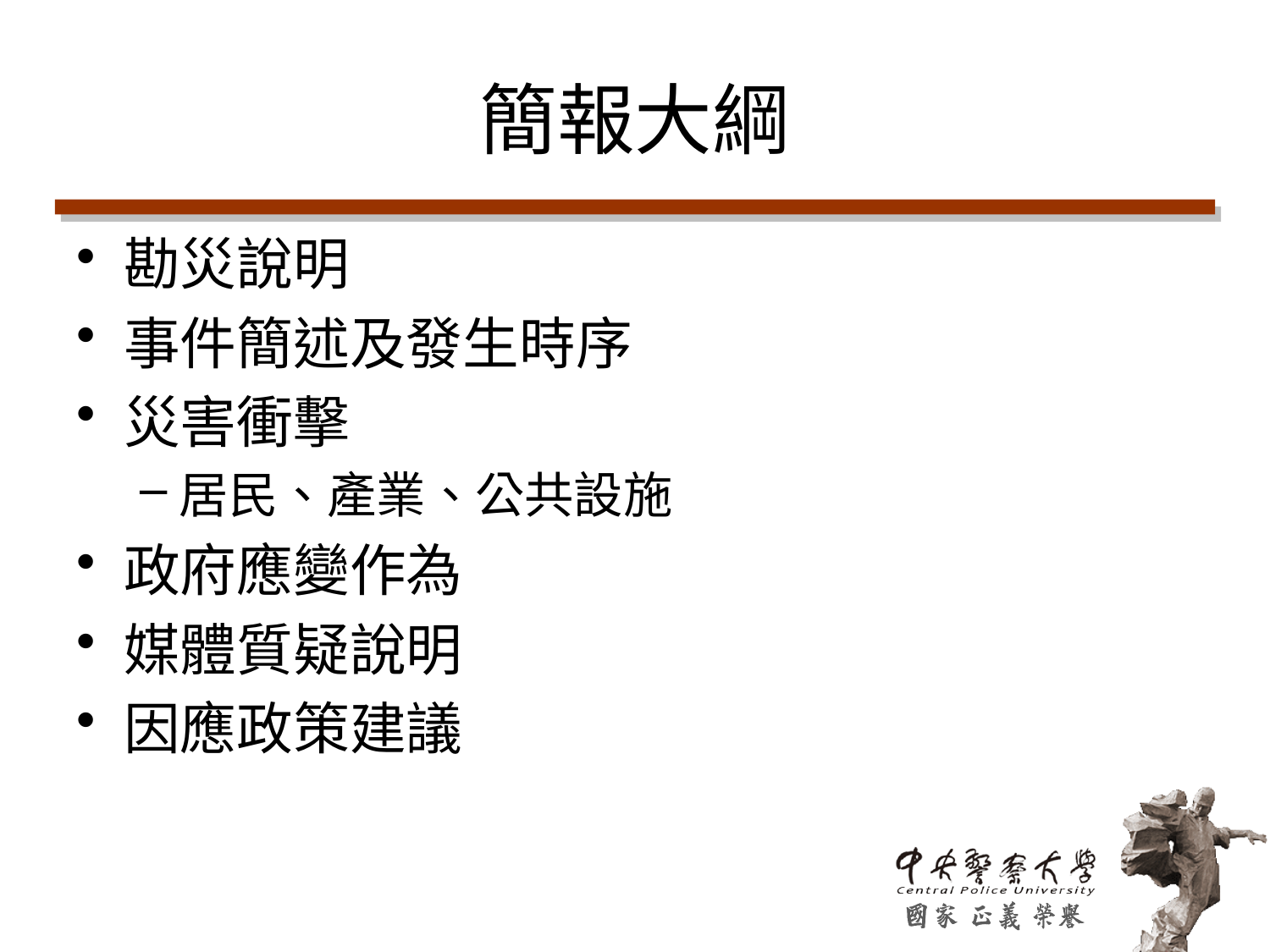

# 簡報大綱
勘災說明
事件簡述及發生時序
災害衝擊
居民、產業、公共設施
政府應變作為
媒體質疑說明
因應政策建議